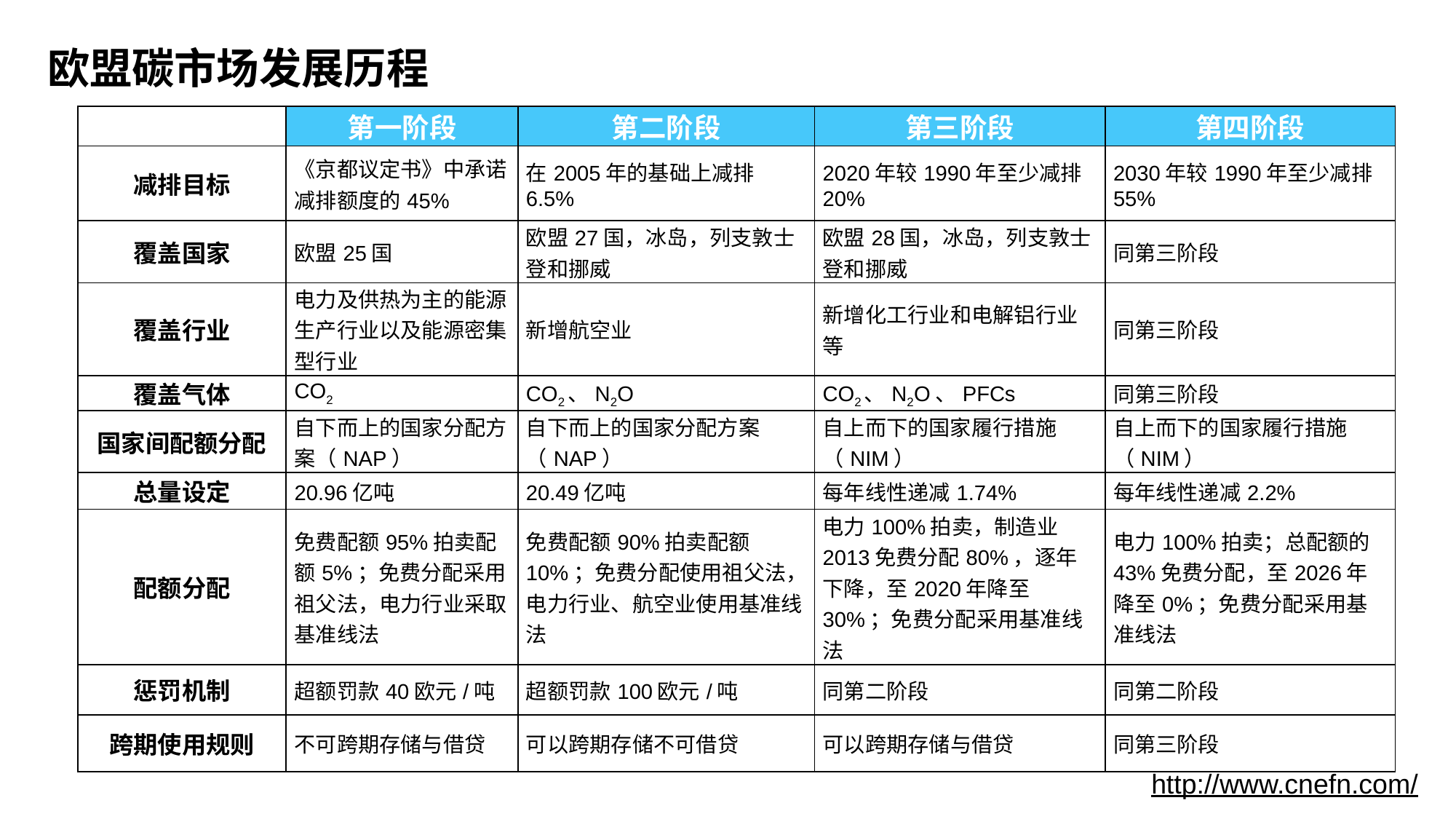

# 欧盟碳市场发展历程
|  | 第一阶段 | 第二阶段 | 第三阶段 | 第四阶段 |
| --- | --- | --- | --- | --- |
| 减排目标 | 《京都议定书》中承诺减排额度的45% | 在2005年的基础上减排6.5% | 2020年较1990年至少减排20% | 2030年较1990年至少减排55% |
| 覆盖国家 | 欧盟25国 | 欧盟27国，冰岛，列支敦士登和挪威 | 欧盟28国，冰岛，列支敦士登和挪威 | 同第三阶段 |
| 覆盖行业 | 电力及供热为主的能源生产行业以及能源密集型行业 | 新增航空业 | 新增化工行业和电解铝行业等 | 同第三阶段 |
| 覆盖气体 | CO2 | CO2、N2O | CO2、N2O、PFCs | 同第三阶段 |
| 国家间配额分配 | 自下而上的国家分配方案（NAP） | 自下而上的国家分配方案（NAP） | 自上而下的国家履行措施（NIM） | 自上而下的国家履行措施（NIM） |
| 总量设定 | 20.96亿吨 | 20.49亿吨 | 每年线性递减1.74% | 每年线性递减2.2% |
| 配额分配 | 免费配额95%拍卖配额5%；免费分配采用祖父法，电力行业采取基准线法 | 免费配额90%拍卖配额10%；免费分配使用祖父法，电力行业、航空业使用基准线法 | 电力100%拍卖，制造业2013免费分配80%，逐年下降，至2020年降至30%；免费分配采用基准线法 | 电力100%拍卖；总配额的43%免费分配，至2026年降至0%；免费分配采用基准线法 |
| 惩罚机制 | 超额罚款40欧元/吨 | 超额罚款100欧元/吨 | 同第二阶段 | 同第二阶段 |
| 跨期使用规则 | 不可跨期存储与借贷 | 可以跨期存储不可借贷 | 可以跨期存储与借贷 | 同第三阶段 |